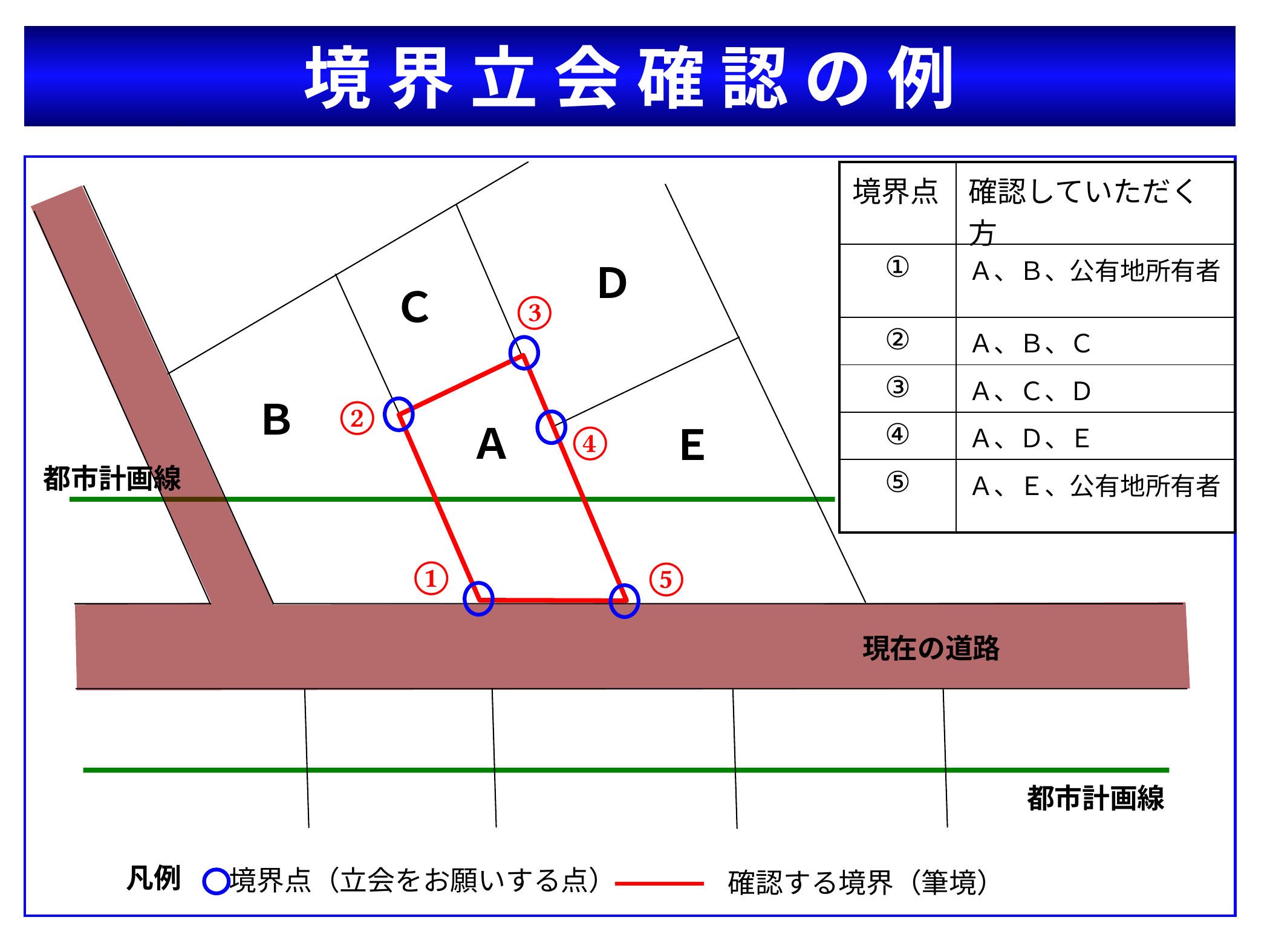

境 界 立 会 確 認 の 例

| 境界点 | 確認していただく方 |
| --- | --- |
| ① | Ａ、Ｂ、公有地所有者 |
| ② | Ａ、Ｂ、Ｃ |
| ③ | Ａ、Ｃ、Ｄ |
| ④ | Ａ、Ｄ、Ｅ |
| ⑤ | Ａ、Ｅ、公有地所有者 |

Ｄ

Ｃ
③

②
Ｂ

④

Ａ
Ｅ
都市計画線

①
⑤

現在の道路

都市計画線
凡例
境界点（立会をお願いする点）
確認する境界（筆境）